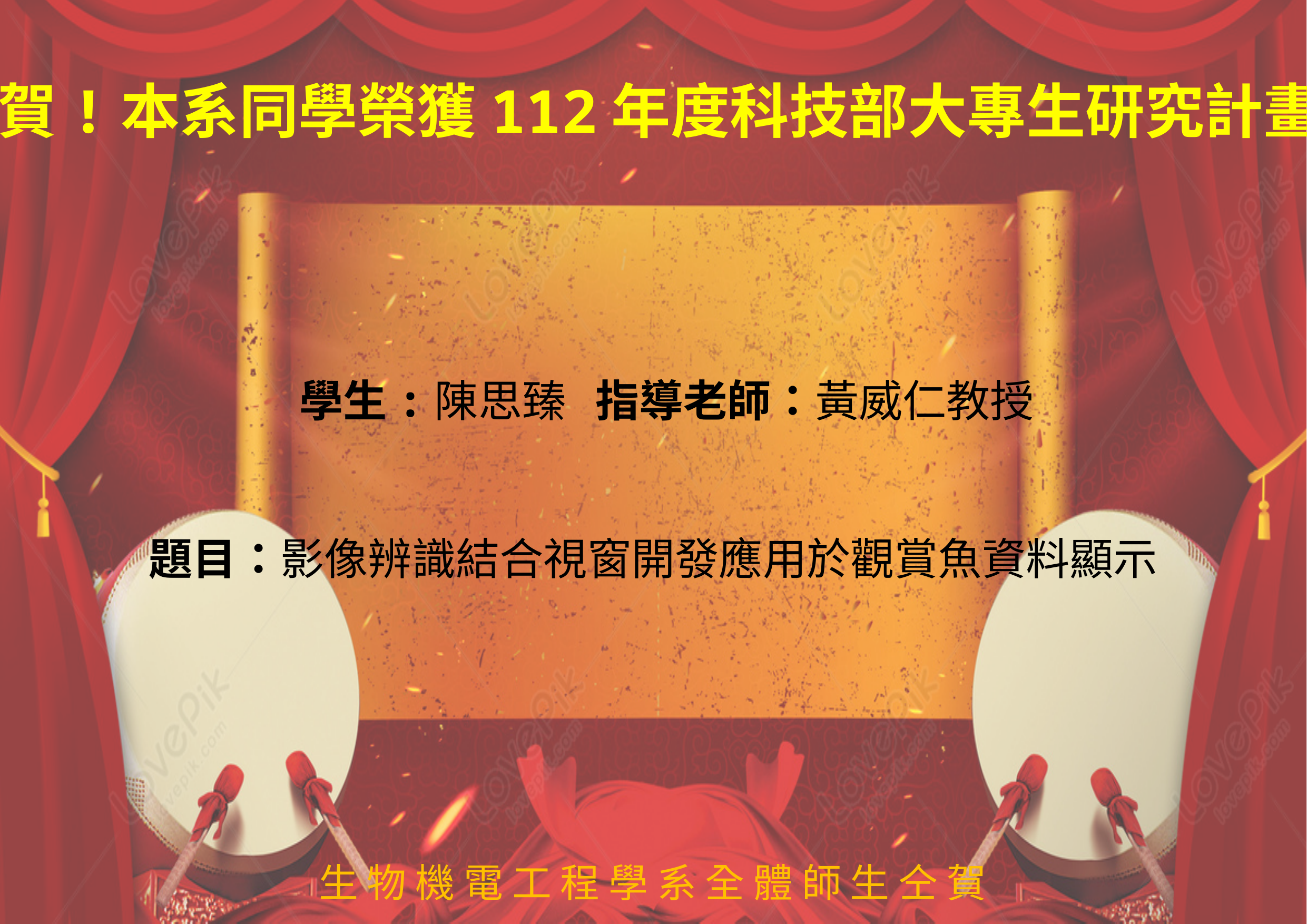

賀!本系同學榮獲112年度科技部大專生研究計畫
  學生:陳思臻   指導老師：黃威仁教授

題目：影像辨識結合視窗開發應用於觀賞魚資料顯示
生 物 機 電 工 程 學 系 全 體 師 生 仝 賀